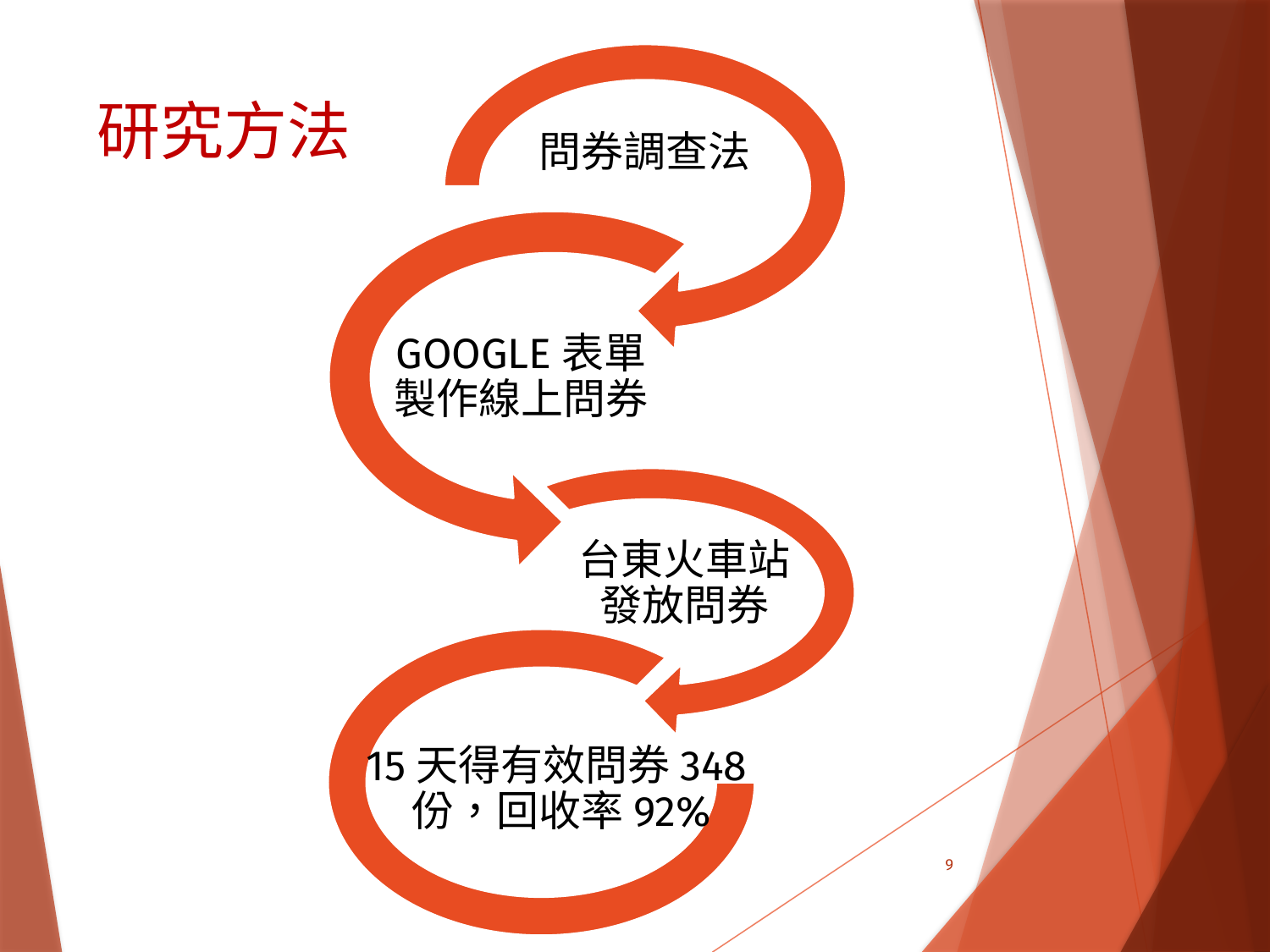

問券調查法
GOOGLE表單
製作線上問券
台東火車站
發放問券
15天得有效問券348份，回收率92%
研究方法
9